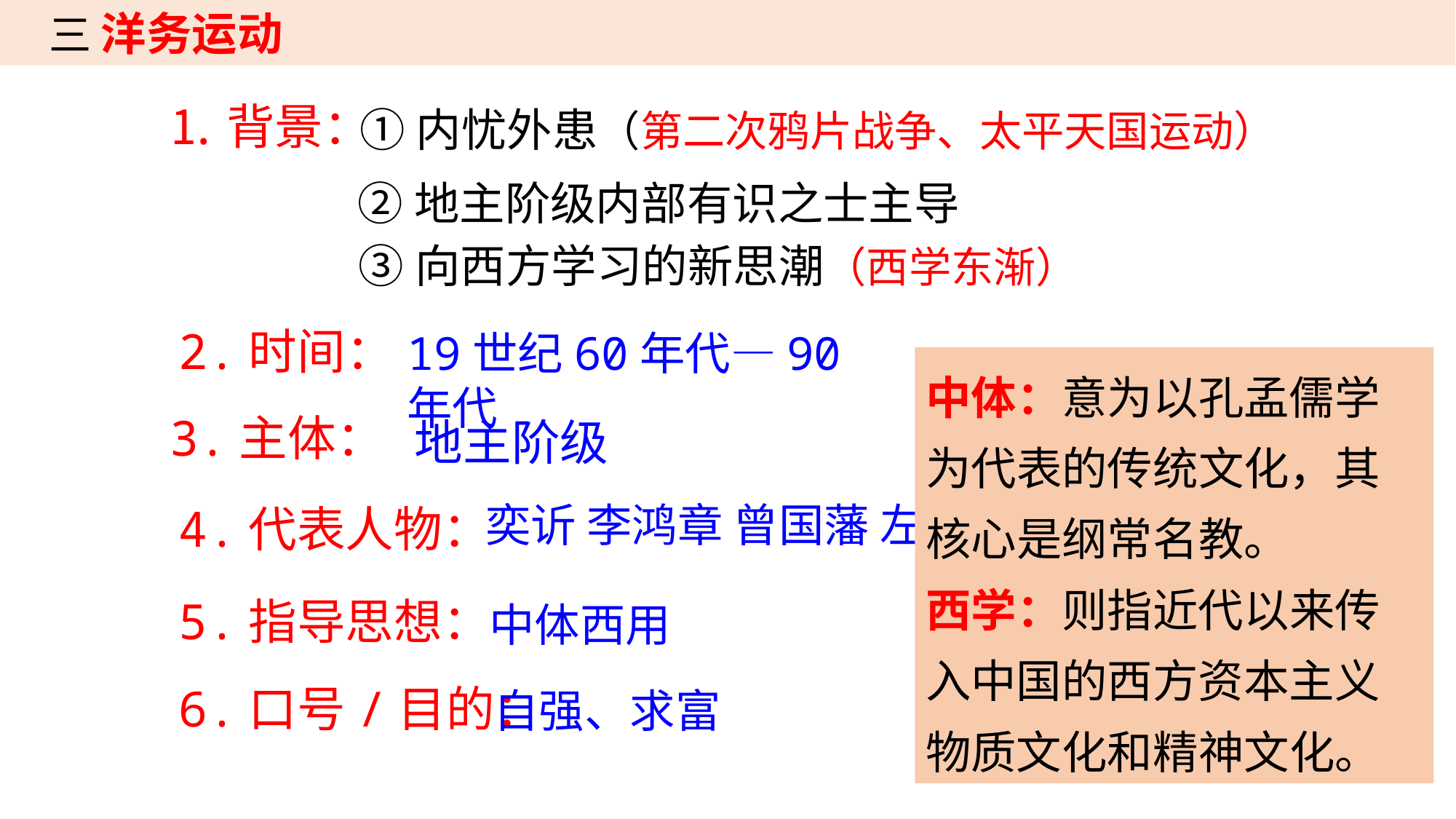

三 洋务运动
⒈背景：
①内忧外患（第二次鸦片战争、太平天国运动）
②地主阶级内部有识之士主导
③向西方学习的新思潮（西学东渐）
2.时间：
19世纪60年代—90年代
中体：意为以孔孟儒学为代表的传统文化，其核心是纲常名教。
西学：则指近代以来传入中国的西方资本主义物质文化和精神文化。
3.主体：
地主阶级
奕䜣 李鸿章 曾国藩 左宗棠 张之洞
4.代表人物：
5.指导思想：
中体西用
6.口号/目的：
自强、求富